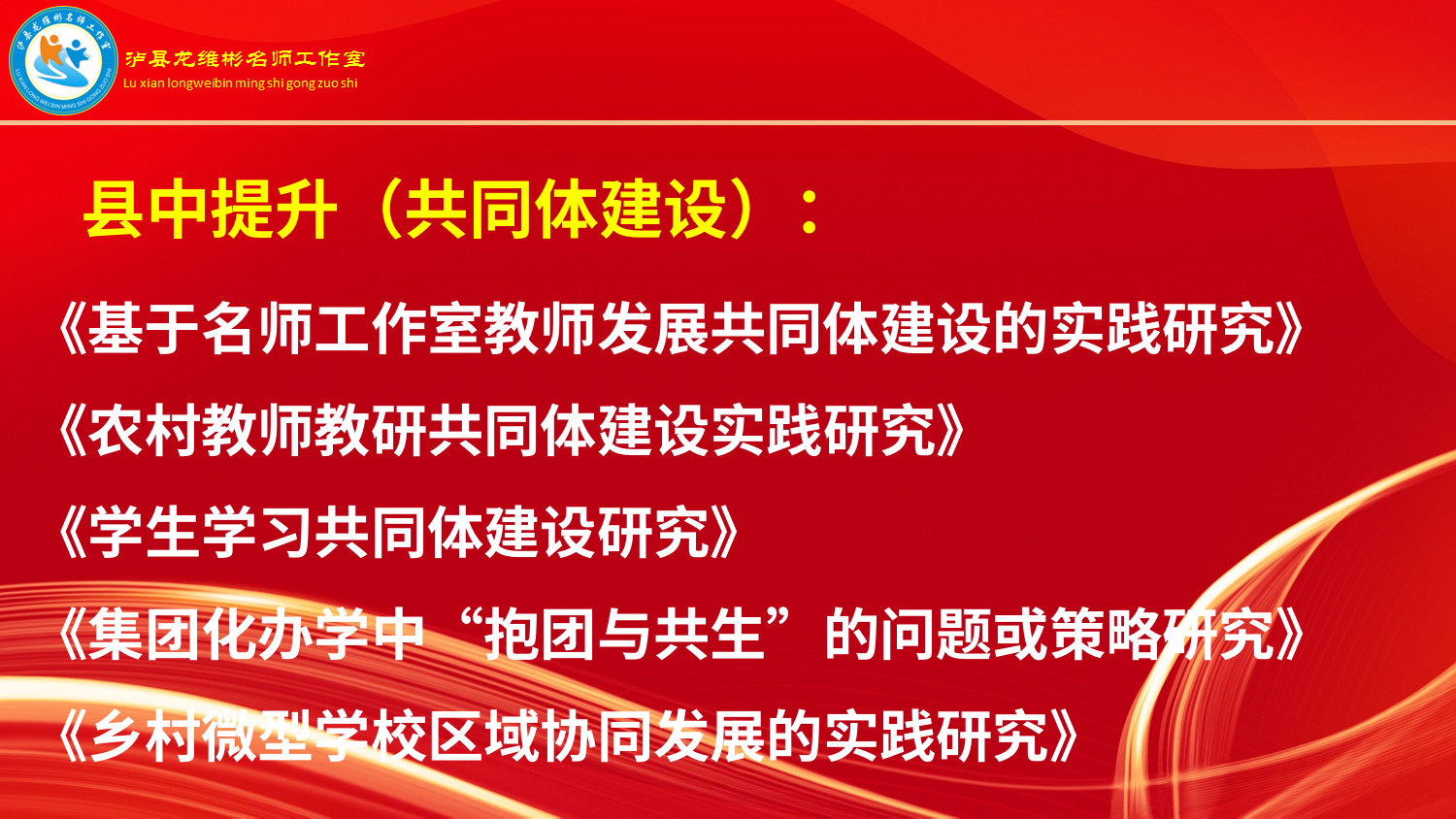

县中提升（共同体建设）：
《基于名师工作室教师发展共同体建设的实践研究》
《农村教师教研共同体建设实践研究》
《学生学习共同体建设研究》
《集团化办学中“抱团与共生”的问题或策略研究》
《乡村微型学校区域协同发展的实践研究》